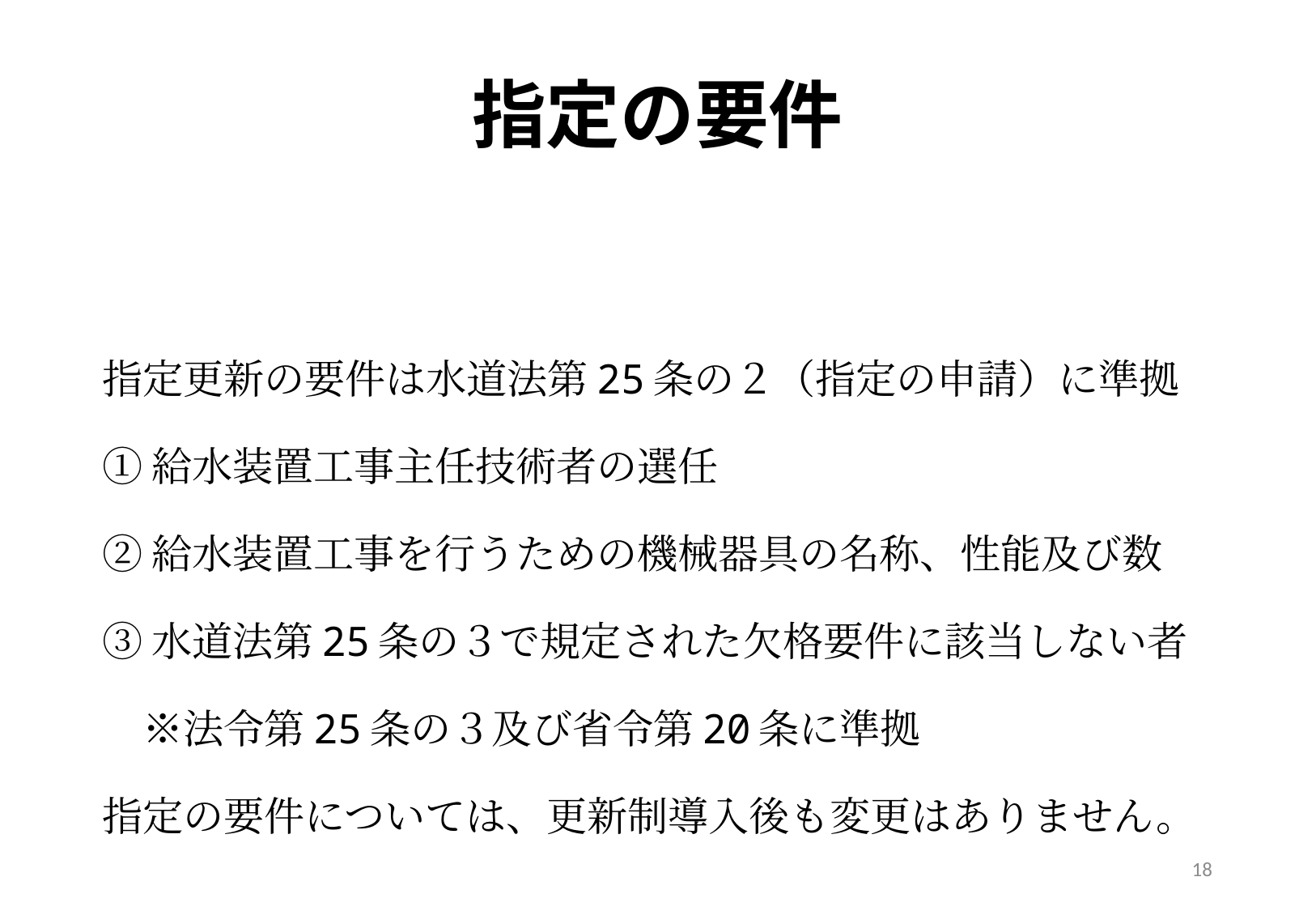

# 指定の要件
指定更新の要件は水道法第25条の２（指定の申請）に準拠
①給水装置工事主任技術者の選任
②給水装置工事を行うための機械器具の名称、性能及び数
③水道法第25条の３で規定された欠格要件に該当しない者
　※法令第25条の３及び省令第20条に準拠
指定の要件については、更新制導入後も変更はありません。
18